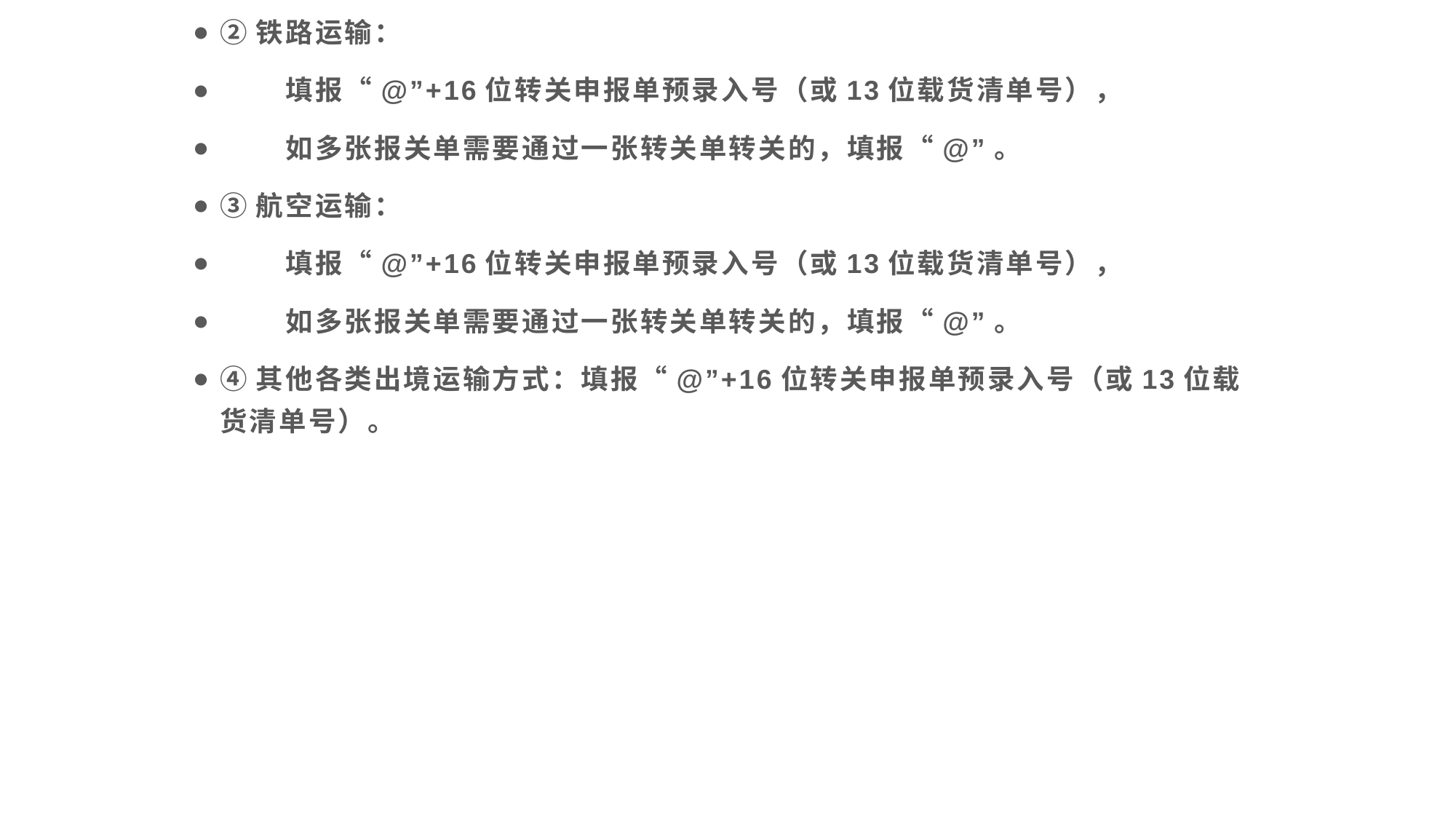

②铁路运输：
       填报“@”+16位转关申报单预录入号（或13位载货清单号），
       如多张报关单需要通过一张转关单转关的，填报“@”。
③航空运输：
       填报“@”+16位转关申报单预录入号（或13位载货清单号），
       如多张报关单需要通过一张转关单转关的，填报“@”。
④其他各类出境运输方式：填报“@”+16位转关申报单预录入号（或13位载货清单号）。